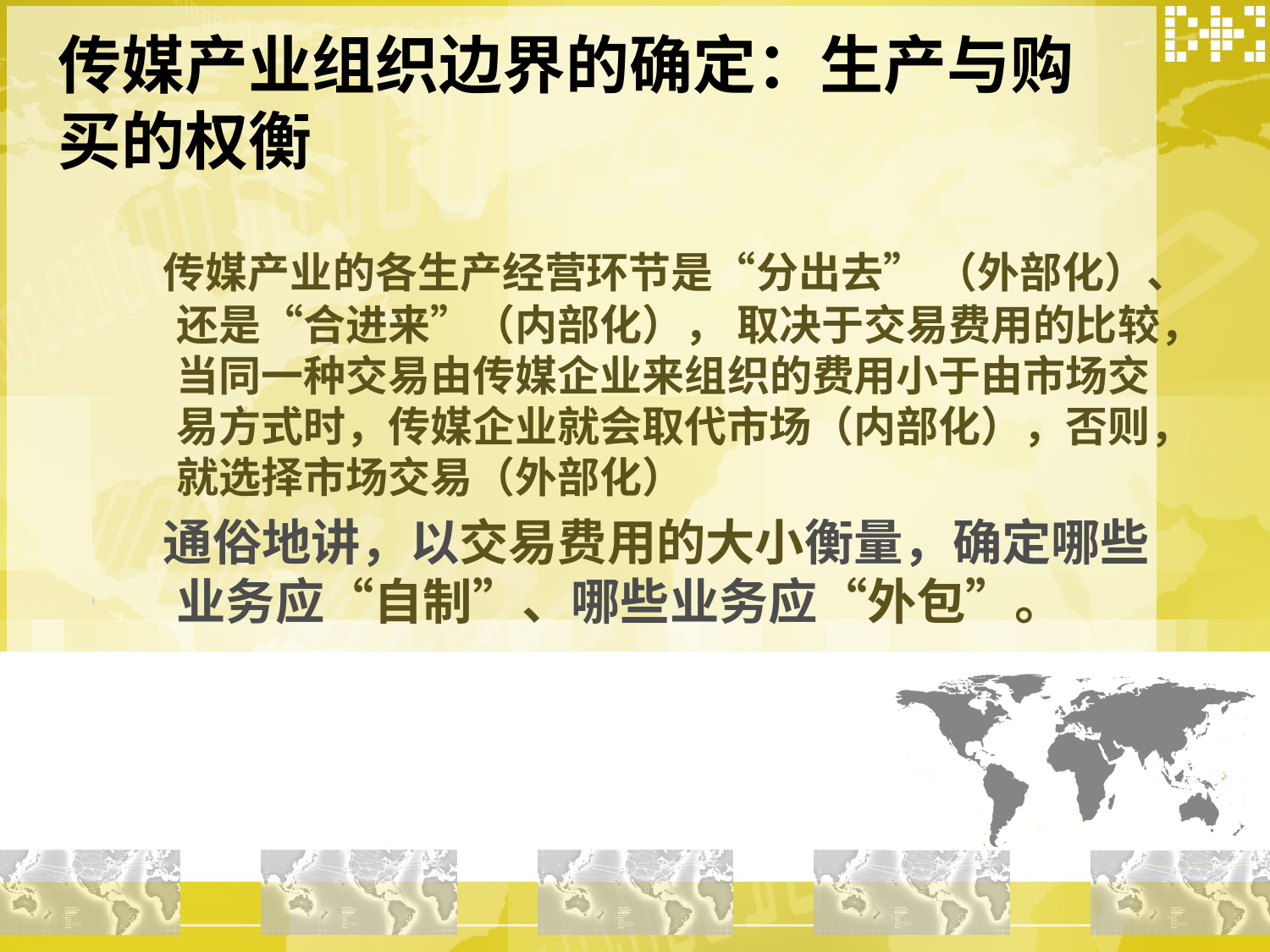

# 传媒产业组织边界的确定：生产与购买的权衡
  传媒产业的各生产经营环节是“分出去” （外部化）、还是“合进来”（内部化）， 取决于交易费用的比较，当同一种交易由传媒企业来组织的费用小于由市场交易方式时，传媒企业就会取代市场（内部化），否则，就选择市场交易（外部化）
  通俗地讲，以交易费用的大小衡量，确定哪些业务应“自制”、哪些业务应“外包”。

81